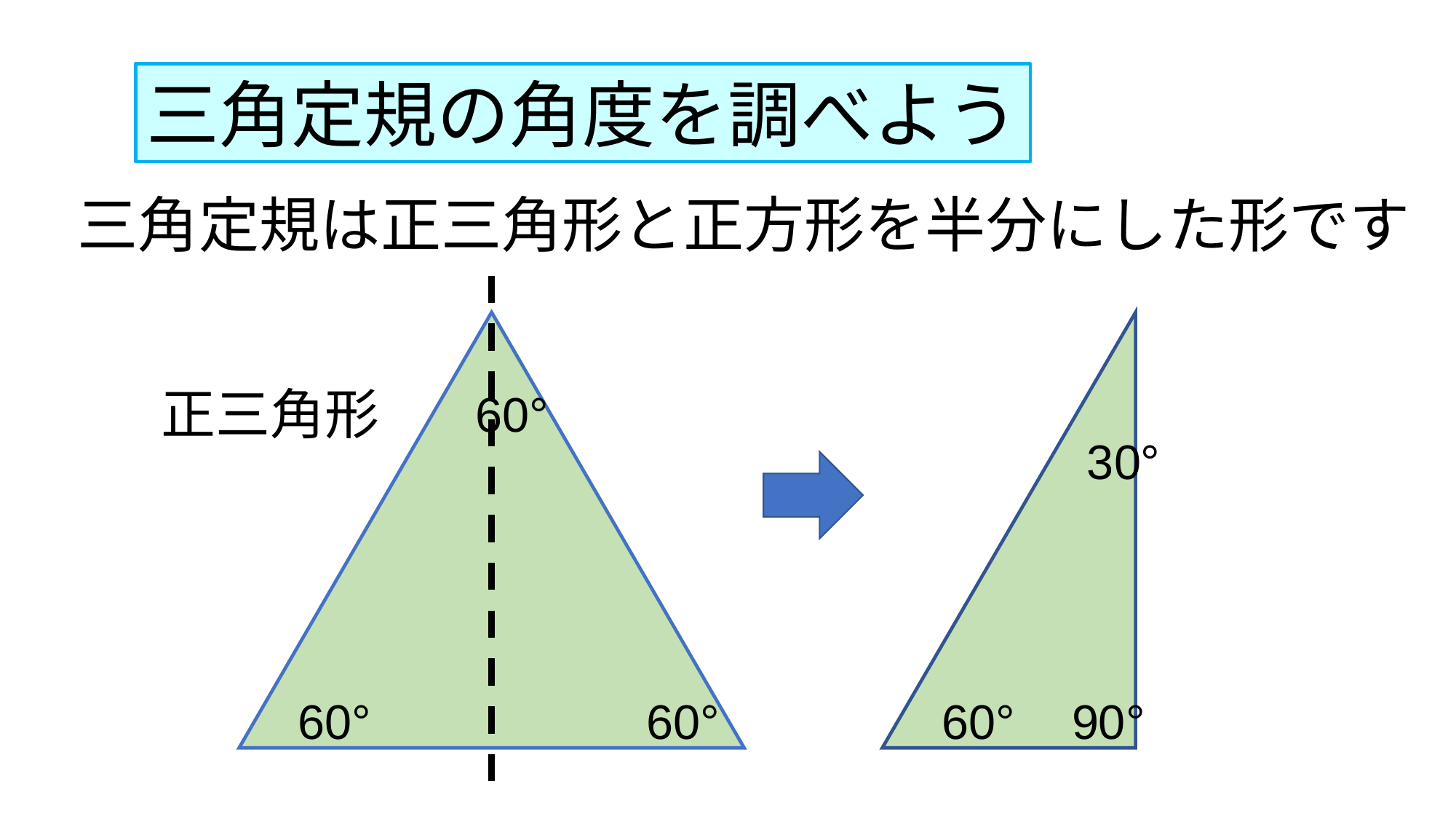

三角定規の角度を調べよう
三角定規は正三角形と正方形を半分にした形です

正三角形
60°
30°

60°
60°
60°
90°